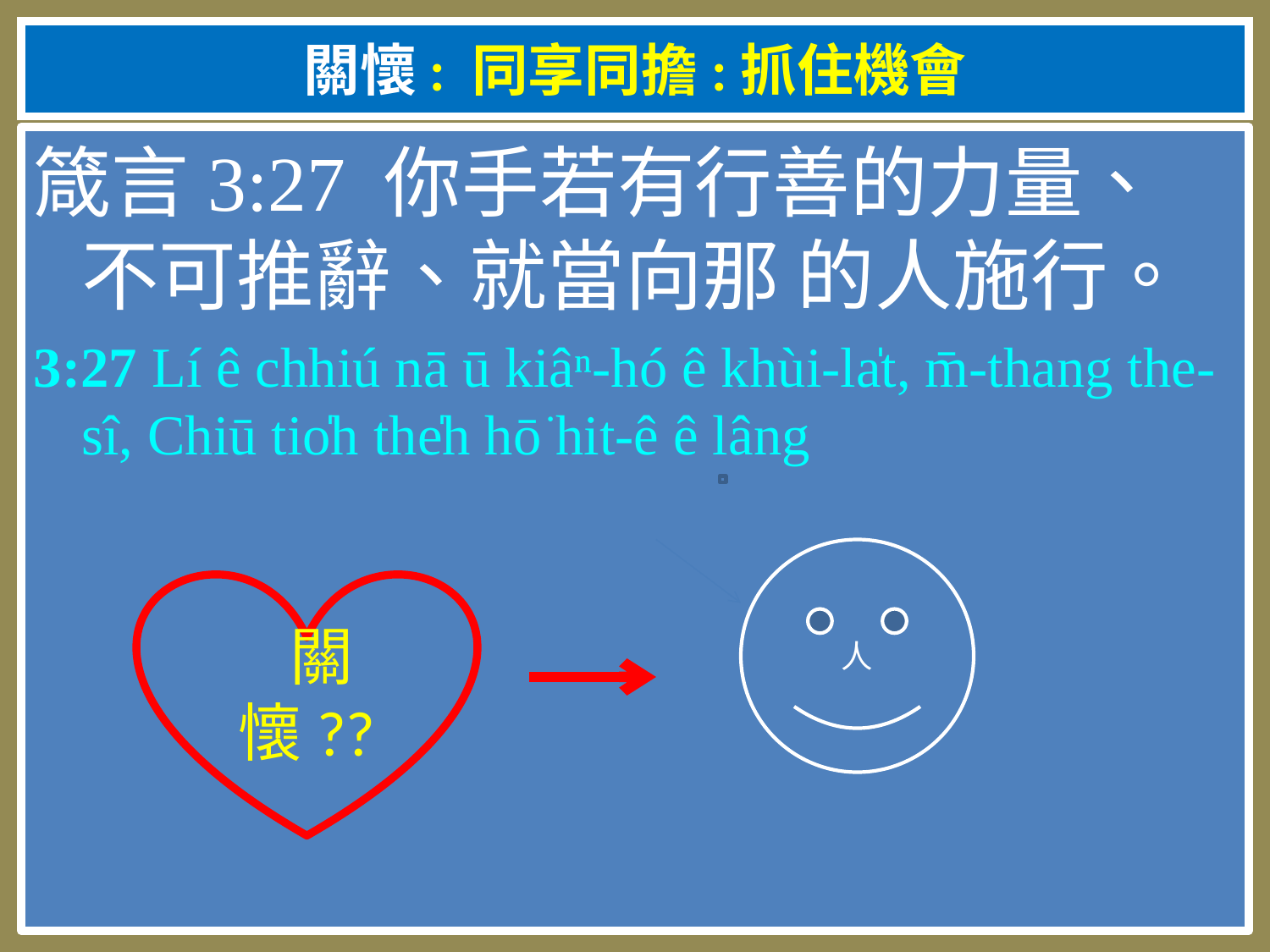

# 關懷: 同享同擔:抓住機會
箴言3:27 你手若有行善的力量、不可推辭、就當向那 的人施行。
3:27 Lí ê chhiú nā ū kiâⁿ-hó ê khùi-la̍t, m̄-thang the-sî, Chiū tio̍h the̍h hō͘ hit-ê ê lâng

人
 關懷??